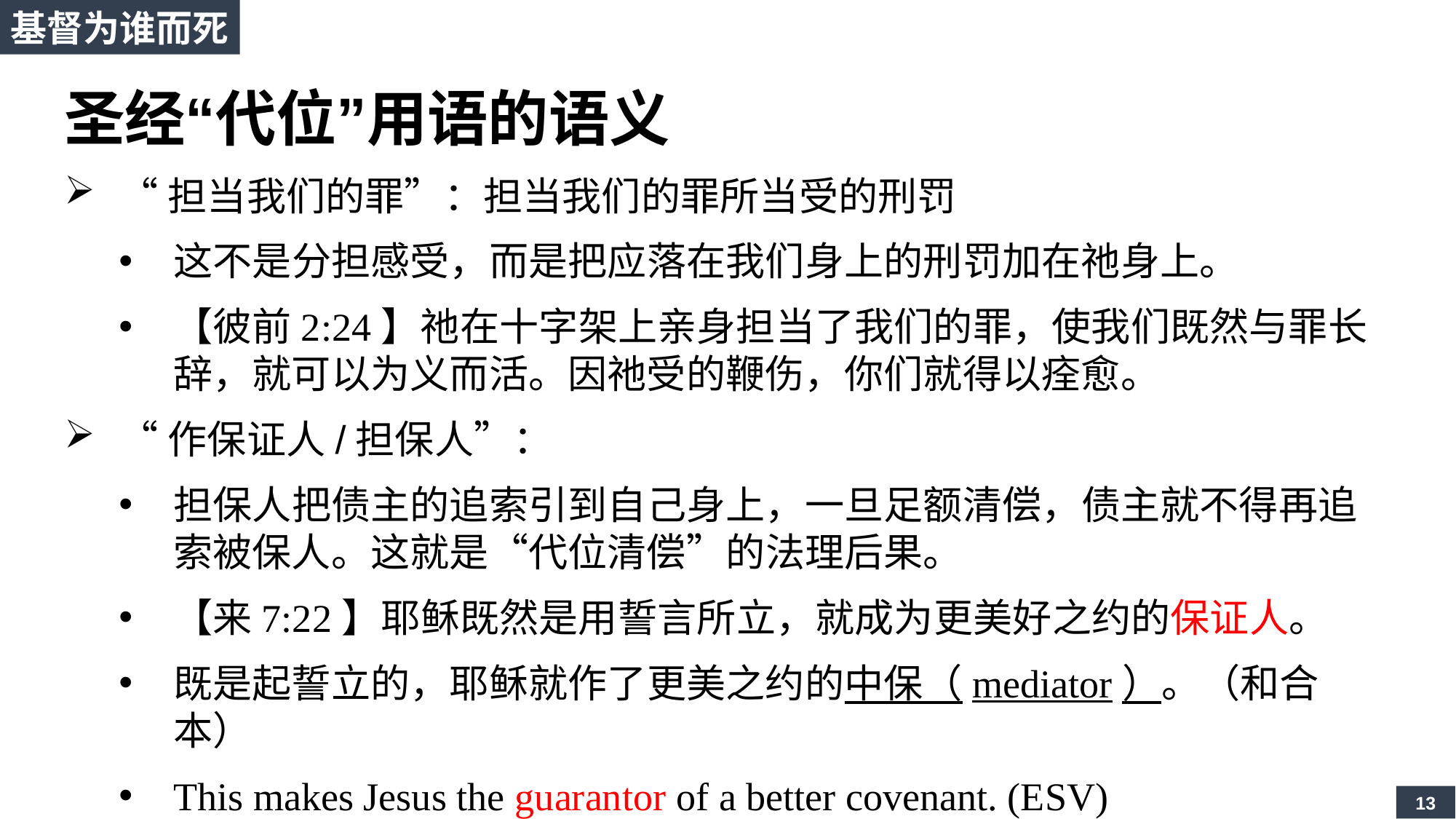

基督为谁而死
圣经“代位”用语的语义
“担当我们的罪”：担当我们的罪所当受的刑罚
这不是分担感受，而是把应落在我们身上的刑罚加在祂身上。
【彼前2:24】祂在十字架上亲身担当了我们的罪，使我们既然与罪长辞，就可以为义而活。因祂受的鞭伤，你们就得以痊愈。
“作保证人/担保人”：
担保人把债主的追索引到自己身上，一旦足额清偿，债主就不得再追索被保人。这就是“代位清偿”的法理后果。
【来7:22】耶稣既然是用誓言所立，就成为更美好之约的保证人。
既是起誓立的，耶稣就作了更美之约的中保（mediator）。（和合本）
This makes Jesus the guarantor of a better covenant. (ESV)
13